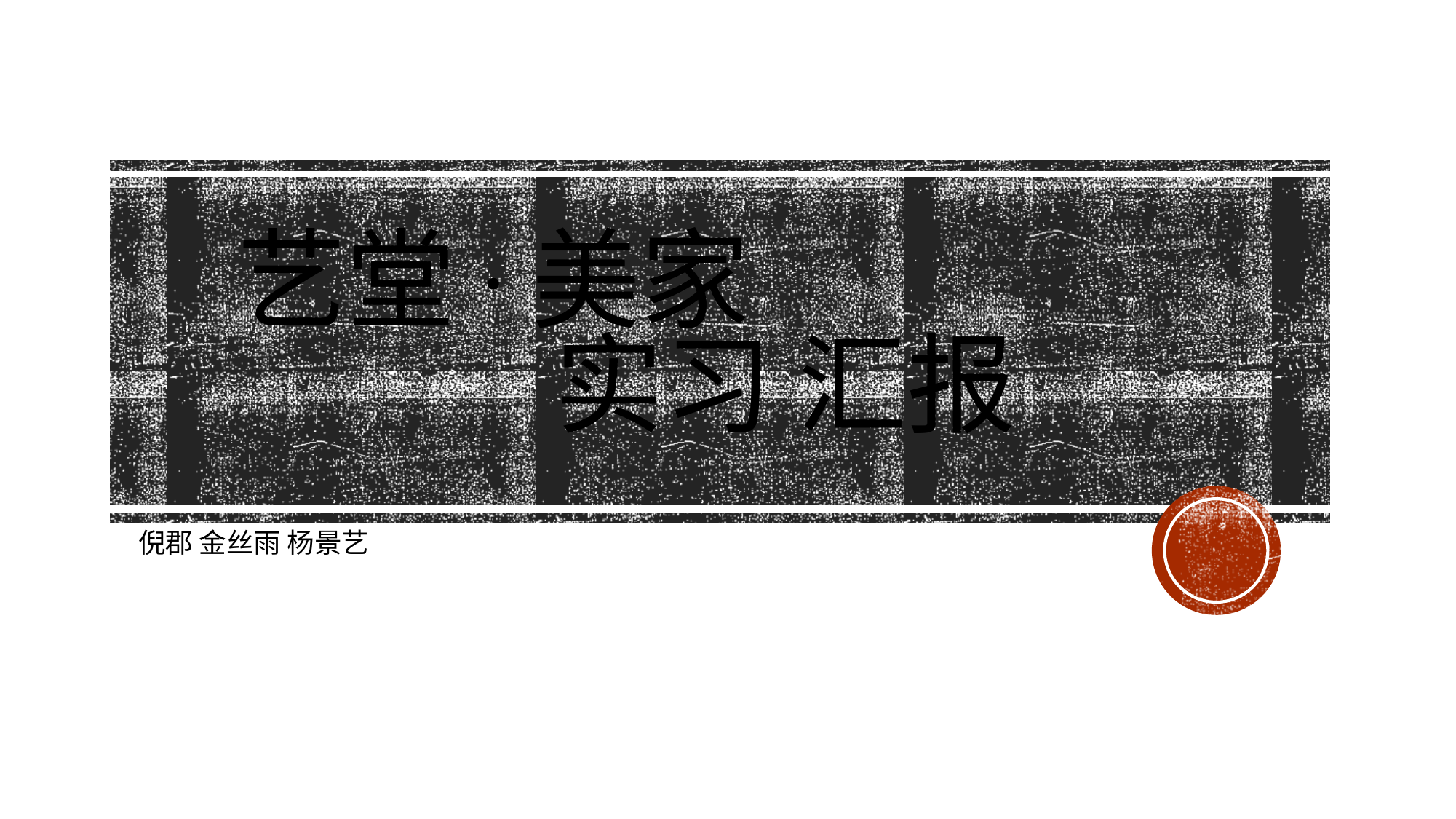

# 艺堂·美家 实习 汇报
倪郡 金丝雨 杨景艺